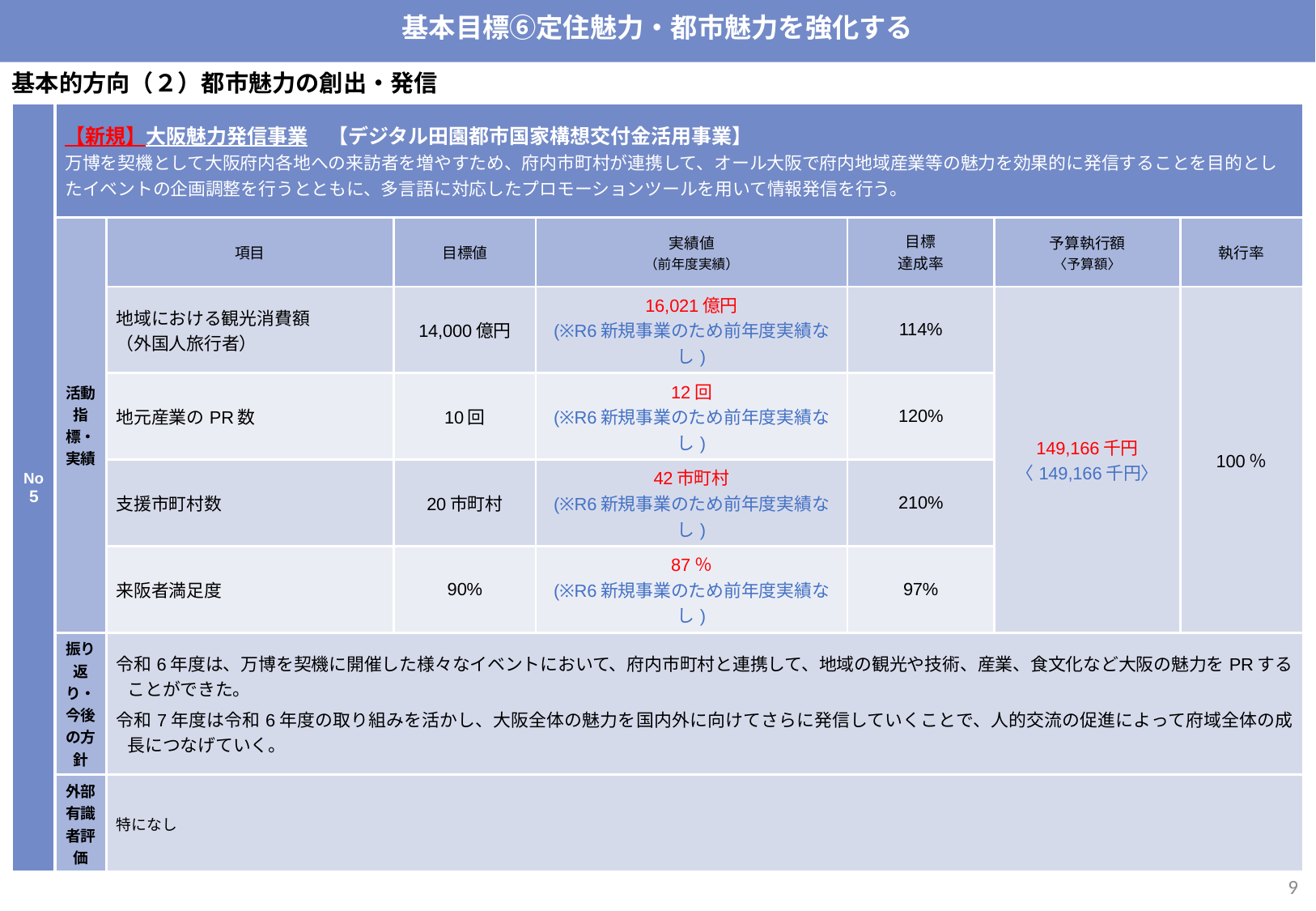

基本目標⑥定住魅力・都市魅力を強化する
基本的方向（２）都市魅力の創出・発信
| No 5 | 【新規】大阪魅力発信事業　【デジタル田園都市国家構想交付金活用事業】 万博を契機として大阪府内各地への来訪者を増やすため、府内市町村が連携して、オール大阪で府内地域産業等の魅力を効果的に発信することを目的としたイベントの企画調整を行うとともに、多言語に対応したプロモーションツールを用いて情報発信を行う。 |  |  |  |  |  |  |
| --- | --- | --- | --- | --- | --- | --- | --- |
|  | 活動指標・実績 | 項目 | 目標値 | 実績値 （前年度実績） | 目標 達成率 | 予算執行額 〈予算額〉 | 執行率 |
|  |  | 地域における観光消費額 （外国人旅行者） | 14,000億円 | 16,021億円 (※R6新規事業のため前年度実績なし) | 114% | 149,166千円 〈149,166千円〉 | 100％ |
|  |  | 地元産業のPR数 | 10回 | 12回 (※R6新規事業のため前年度実績なし) | 120% |  |  |
|  |  | 支援市町村数 | 20市町村 | 42市町村 (※R6新規事業のため前年度実績なし) | 210% |  |  |
|  |  | 来阪者満足度 | 90% | 87％ (※R6新規事業のため前年度実績なし) | 97% |  |  |
|  | 振り返り・ 今後の方針 | 令和6年度は、万博を契機に開催した様々なイベントにおいて、府内市町村と連携して、地域の観光や技術、産業、食文化など大阪の魅力をPRすることができた。 令和7年度は令和6年度の取り組みを活かし、大阪全体の魅力を国内外に向けてさらに発信していくことで、人的交流の促進によって府域全体の成長につなげていく。 |  |  |  |  |  |
|  | 外部有識者評価 | 特になし |  |  |  |  |  |
9